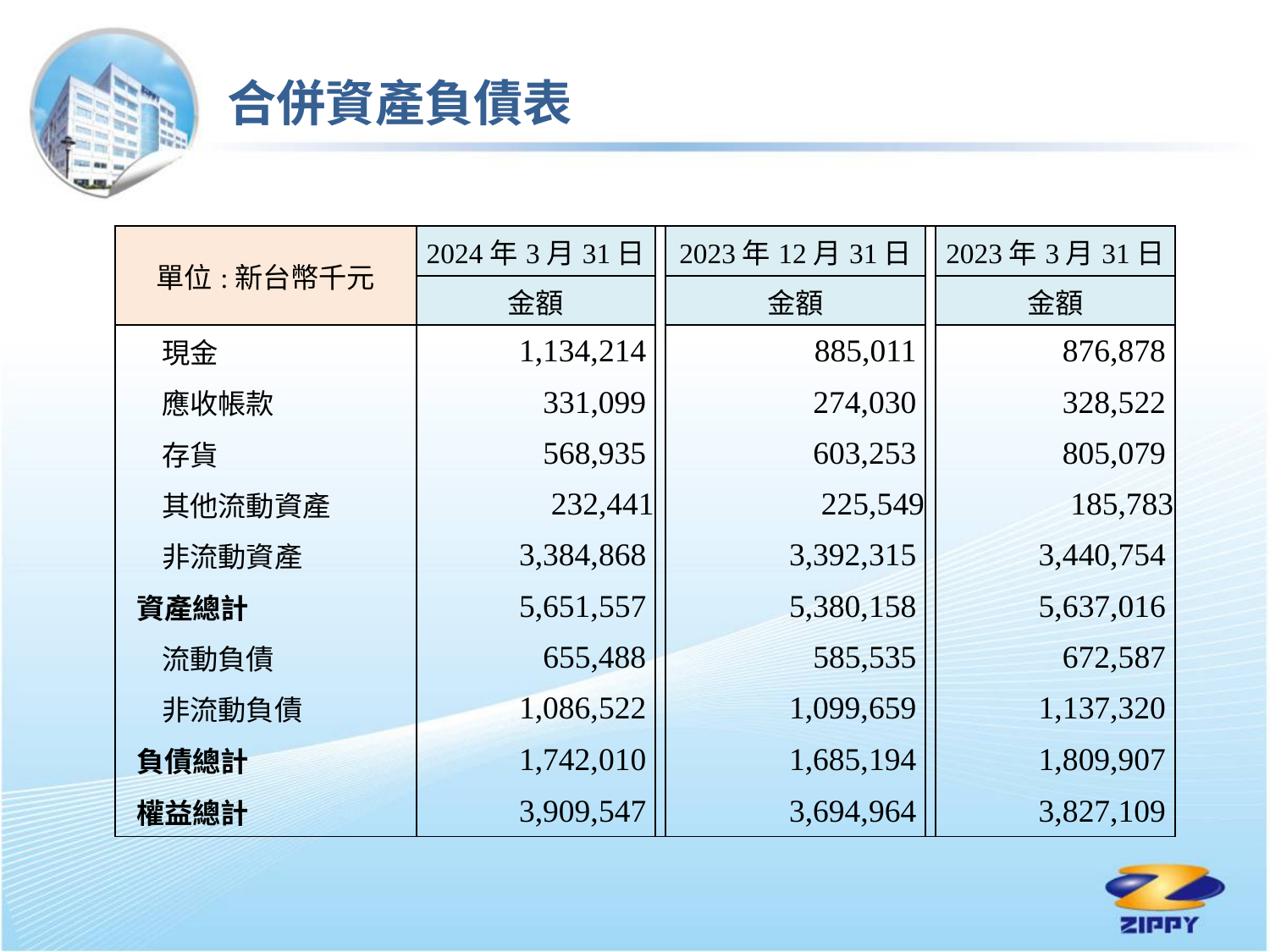

合併資產負債表

| 單位:新台幣千元 | 2024年3月31日 |  | 2023年12月31日 |  | 2023年3月31日 |
| --- | --- | --- | --- | --- | --- |
|  | 金額 |  | 金額 |  | 金額 |
| 現金 | 1,134,214 |  | 885,011 |  | 876,878 |
| 應收帳款 | 331,099 |  | 274,030 |  | 328,522 |
| 存貨 | 568,935 |  | 603,253 |  | 805,079 |
| 其他流動資產 | 232,441 |  | 225,549 |  | 185,783 |
| 非流動資產 | 3,384,868 |  | 3,392,315 |  | 3,440,754 |
| 資產總計 | 5,651,557 |  | 5,380,158 |  | 5,637,016 |
| 流動負債 | 655,488 |  | 585,535 |  | 672,587 |
| 非流動負債 | 1,086,522 |  | 1,099,659 |  | 1,137,320 |
| 負債總計 | 1,742,010 |  | 1,685,194 |  | 1,809,907 |
| 權益總計 | 3,909,547 |  | 3,694,964 |  | 3,827,109 |